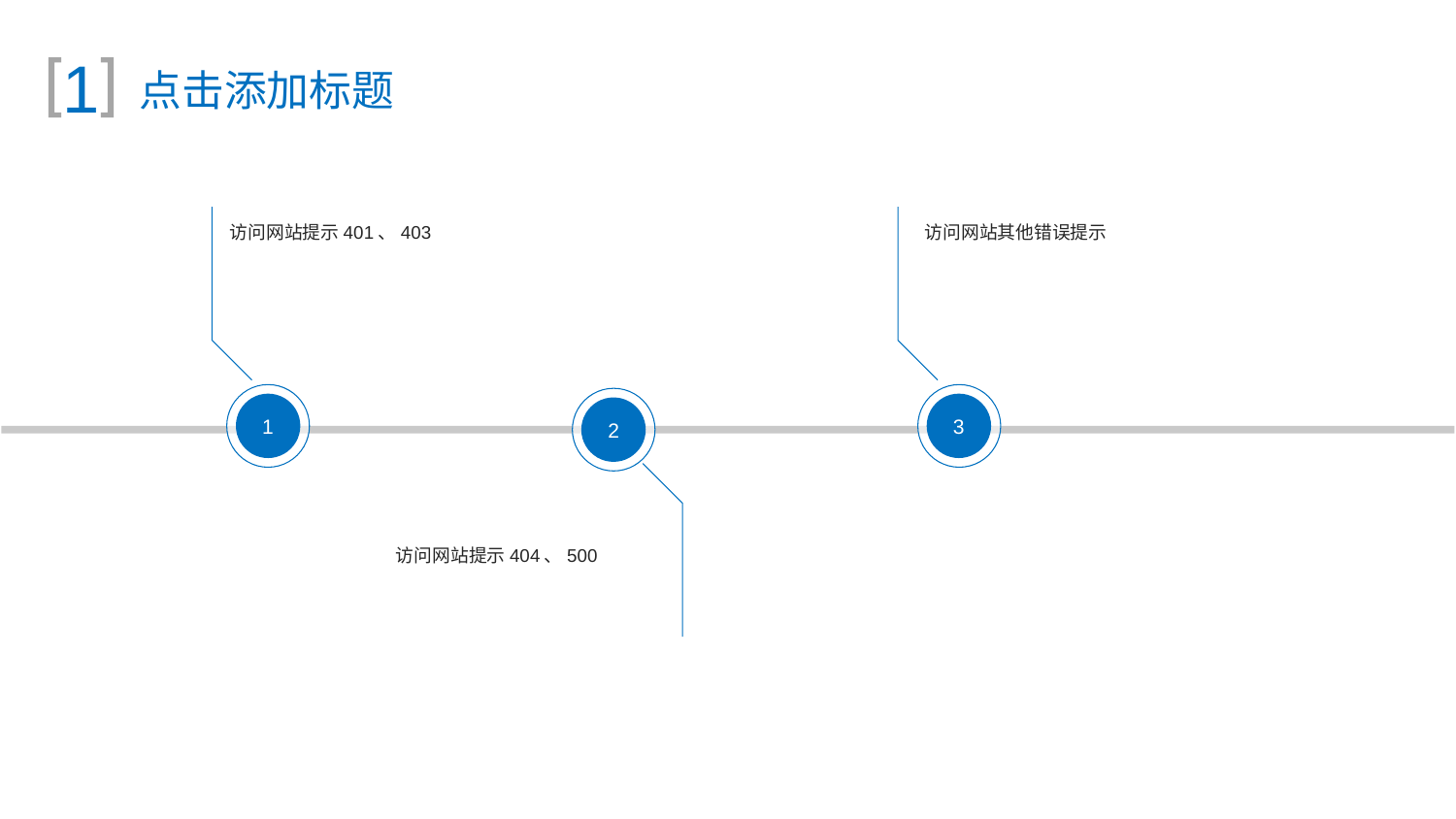

1
点击添加标题

访问网站提示401、403
访问网站其他错误提示

1
3
2

访问网站提示404、500